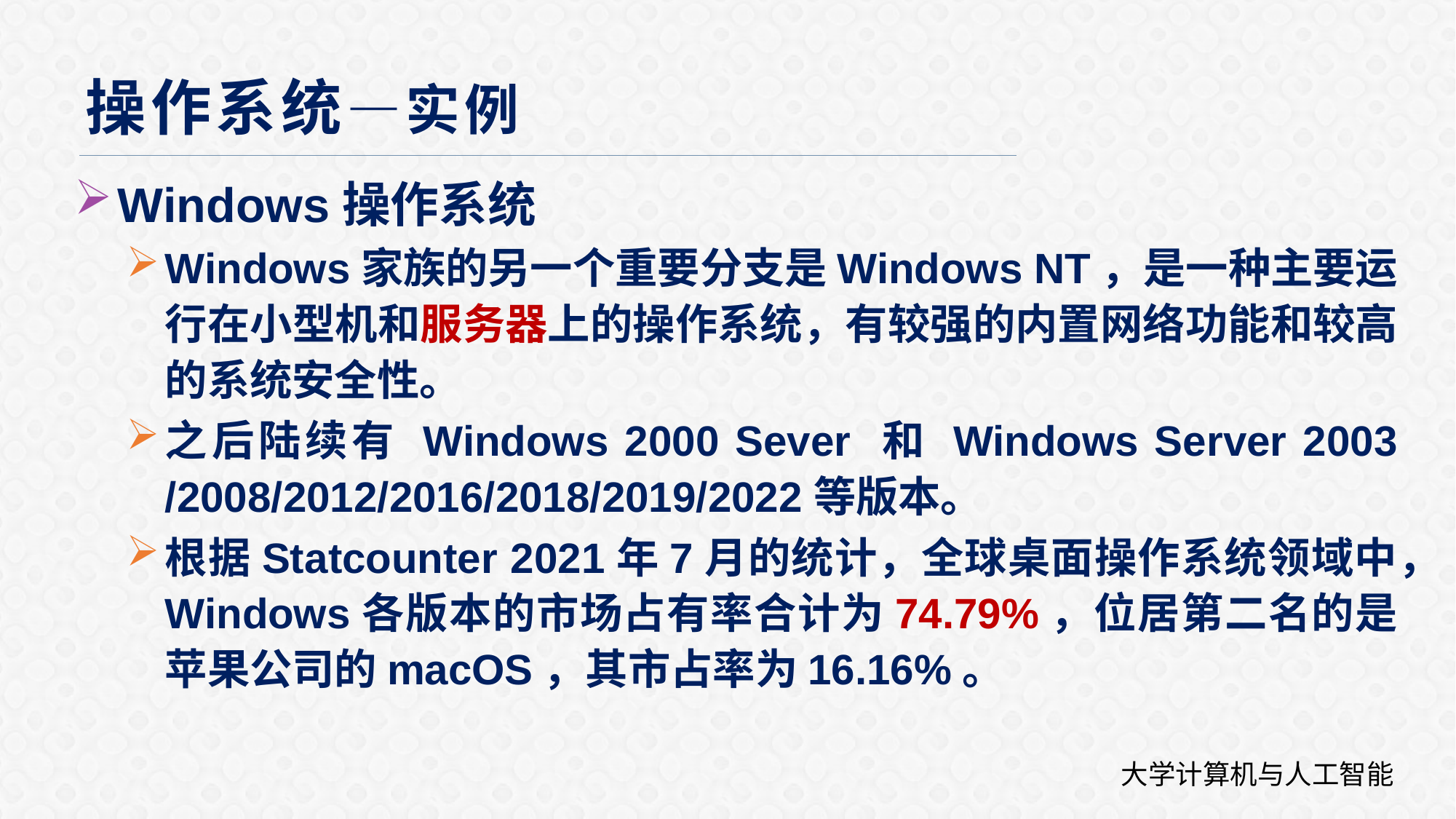

操作系统—实例
Windows操作系统
Windows家族的另一个重要分支是Windows NT，是一种主要运行在小型机和服务器上的操作系统，有较强的内置网络功能和较高的系统安全性。
之后陆续有 Windows 2000 Sever 和 Windows Server 2003 /2008/2012/2016/2018/2019/2022等版本。
根据Statcounter 2021年7月的统计，全球桌面操作系统领域中，Windows各版本的市场占有率合计为74.79%，位居第二名的是苹果公司的macOS，其市占率为16.16%。